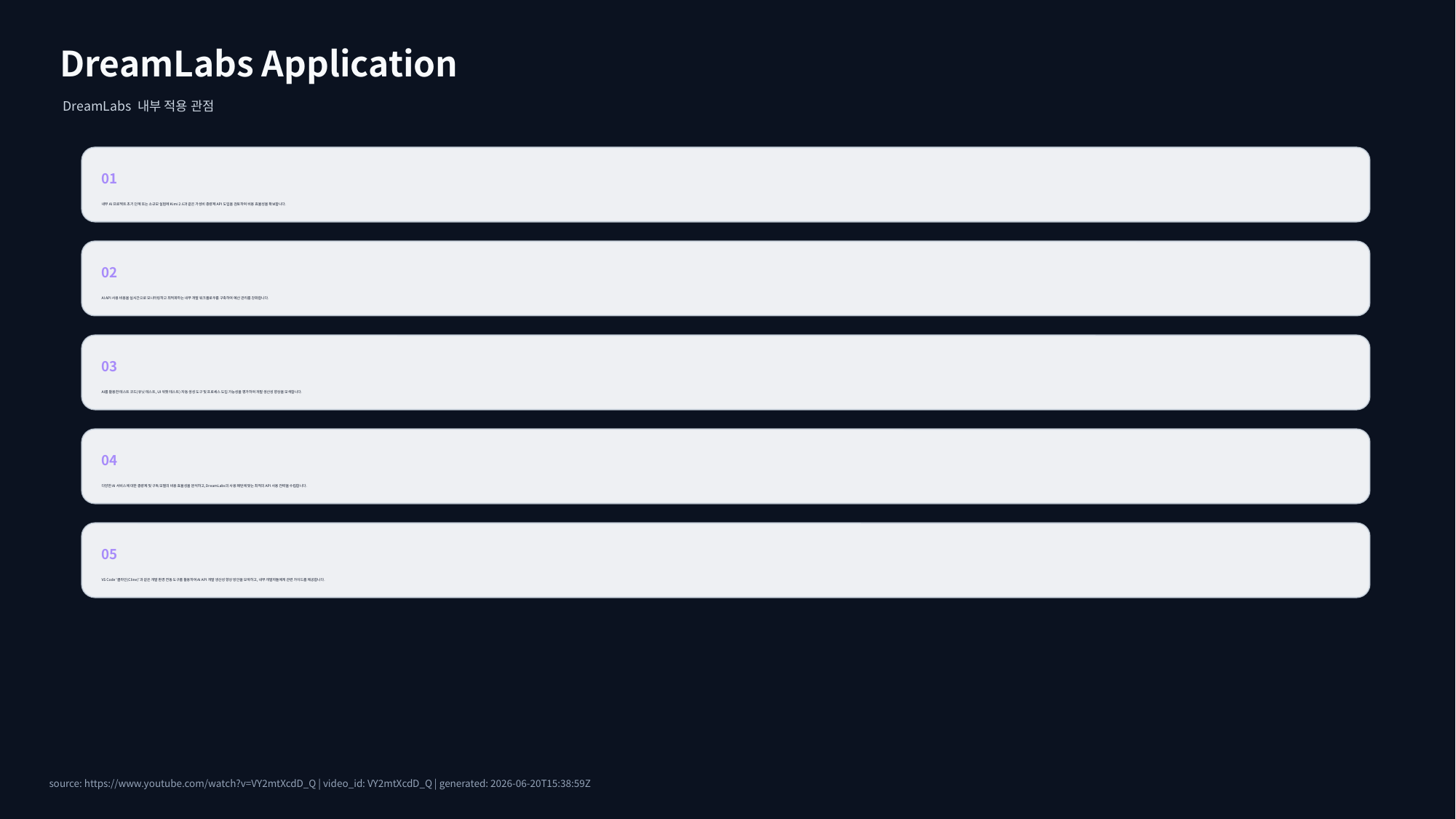

DreamLabs Application
DreamLabs 내부 적용 관점

01
내부 AI 프로젝트 초기 단계 또는 소규모 실험에 Kimi 2.6과 같은 가성비 종량제 API 도입을 검토하여 비용 효율성을 확보합니다.

02
AI API 사용 비용을 실시간으로 모니터링하고 최적화하는 내부 개발 워크플로우를 구축하여 예산 관리를 강화합니다.

03
AI를 활용한 테스트 코드(유닛 테스트, UI 위젯 테스트) 자동 생성 도구 및 프로세스 도입 가능성을 평가하여 개발 생산성 향상을 모색합니다.

04
다양한 AI 서비스에 대한 종량제 및 구독 모델의 비용 효율성을 분석하고, DreamLabs의 사용 패턴에 맞는 최적의 API 사용 전략을 수립합니다.

05
VS Code '클라인(Cline)'과 같은 개발 환경 연동 도구를 활용하여 AI API 개발 생산성 향상 방안을 모색하고, 내부 개발자들에게 관련 가이드를 제공합니다.
source: https://www.youtube.com/watch?v=VY2mtXcdD_Q | video_id: VY2mtXcdD_Q | generated: 2026-06-20T15:38:59Z